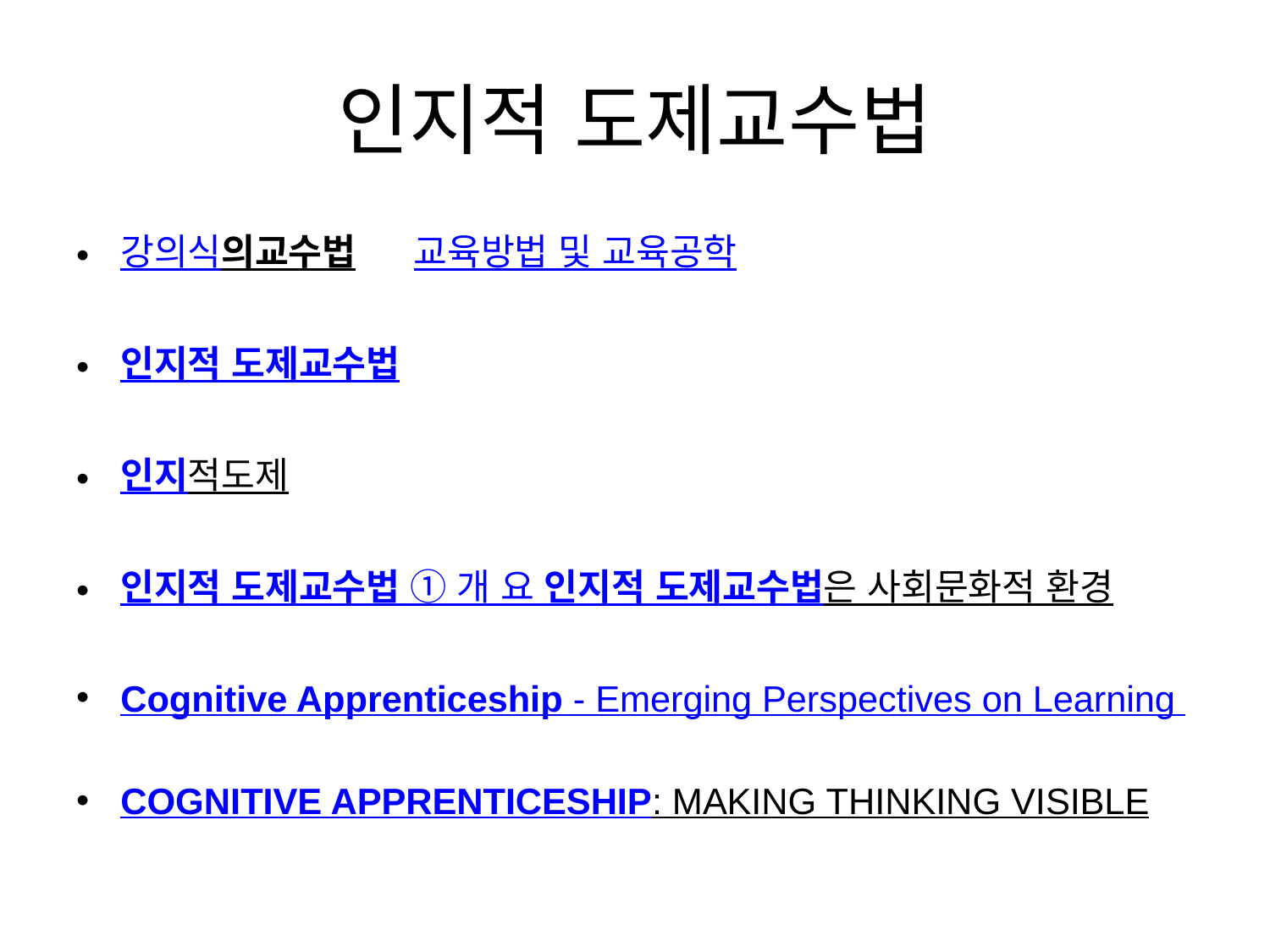

# 인지적 도제교수법
강의식의교수법       교육방법 및 교육공학

인지적 도제교수법

인지적도제

인지적 도제교수법 ① 개 요 인지적 도제교수법은 사회문화적 환경

Cognitive Apprenticeship - Emerging Perspectives on Learning

COGNITIVE APPRENTICESHIP: MAKING THINKING VISIBLE